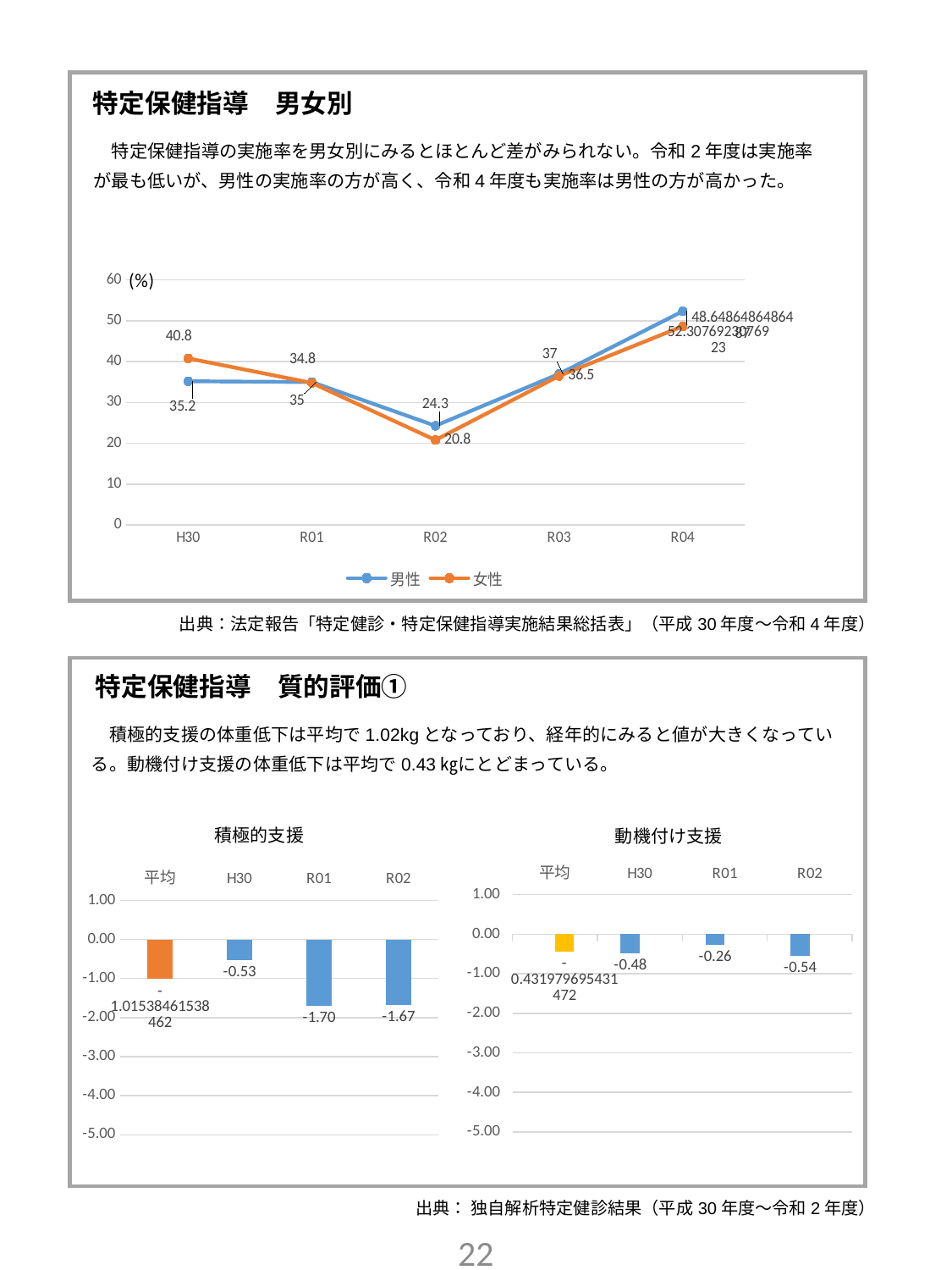

特定保健指導　男女別

　特定保健指導の実施率を男女別にみるとほとんど差がみられない。令和2年度は実施率が最も低いが、男性の実施率の方が高く、令和4年度も実施率は男性の方が高かった。

### Chart

| Category | 男性 | 女性 |
|---|---|---|
| H30 | 35.2 | 40.8 |
| R01 | 35.0 | 34.8 |
| R02 | 24.3 | 20.8 |
| R03 | 37.0 | 36.5 |
| R04 | 52.307692307692314 | 48.64864864864865 |
出典：法定報告「特定健診・特定保健指導実施結果総括表」（平成30年度～令和4年度）

特定保健指導　質的評価①
　積極的支援の体重低下は平均で1.02kgとなっており、経年的にみると値が大きくなっている。動機付け支援の体重低下は平均で0.43㎏にとどまっている。
積極的支援
動機付け支援

### Chart

| Category | 体重 | ダミー |
|---|---|---|
| 平均 | None | -0.4319796954314722 |
| H30 | -0.4758241758241762 | None |
| R01 | -0.26071428571428484 | None |
| R02 | -0.5440000000000009 | None |

### Chart

| Category | 体重 | ダミー |
|---|---|---|
| 平均 | None | -1.0153846153846156 |
| H30 | -0.5266666666666675 | None |
| R01 | -1.6999999999999957 | None |
| R02 | -1.6714285714285728 | None |
出典： 独自解析特定健診結果（平成30年度～令和2年度）
22